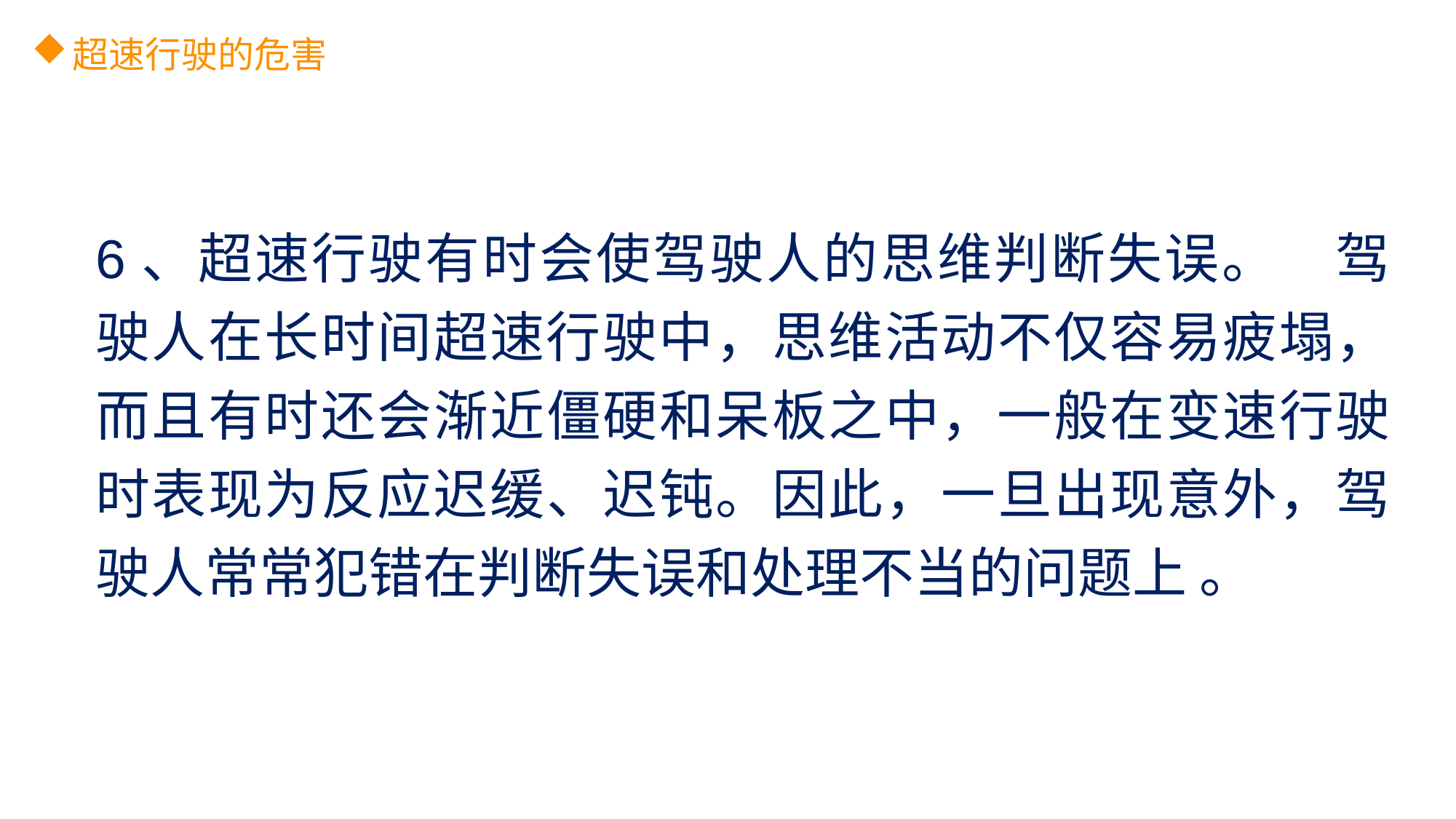

超速行驶的危害
6、超速行驶有时会使驾驶人的思维判断失误。　驾驶人在长时间超速行驶中，思维活动不仅容易疲塌，而且有时还会渐近僵硬和呆板之中，一般在变速行驶时表现为反应迟缓、迟钝。因此，一旦出现意外，驾驶人常常犯错在判断失误和处理不当的问题上 。